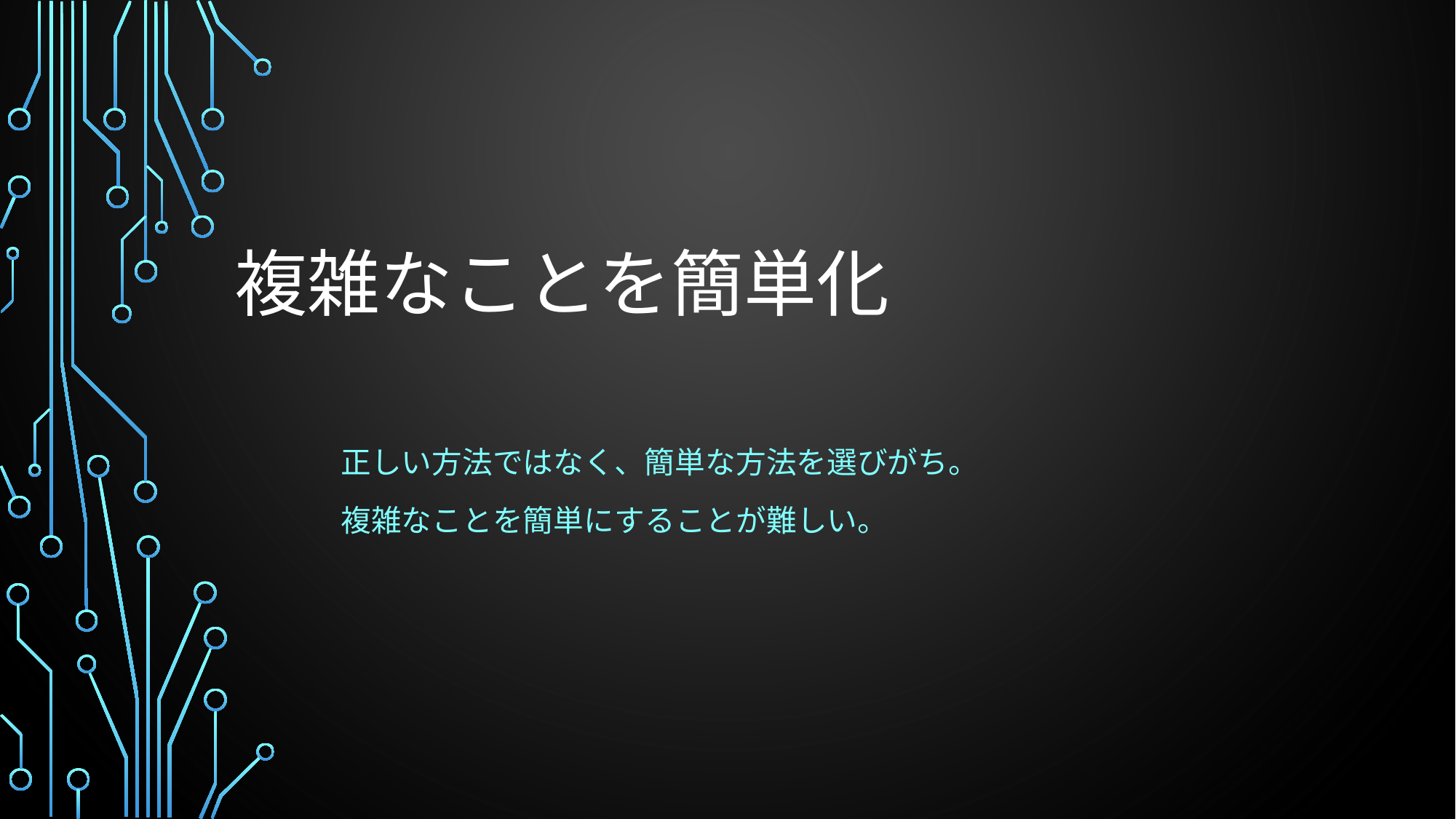

# 複雑なことを簡単化
正しい方法ではなく、簡単な方法を選びがち。
複雑なことを簡単にすることが難しい。